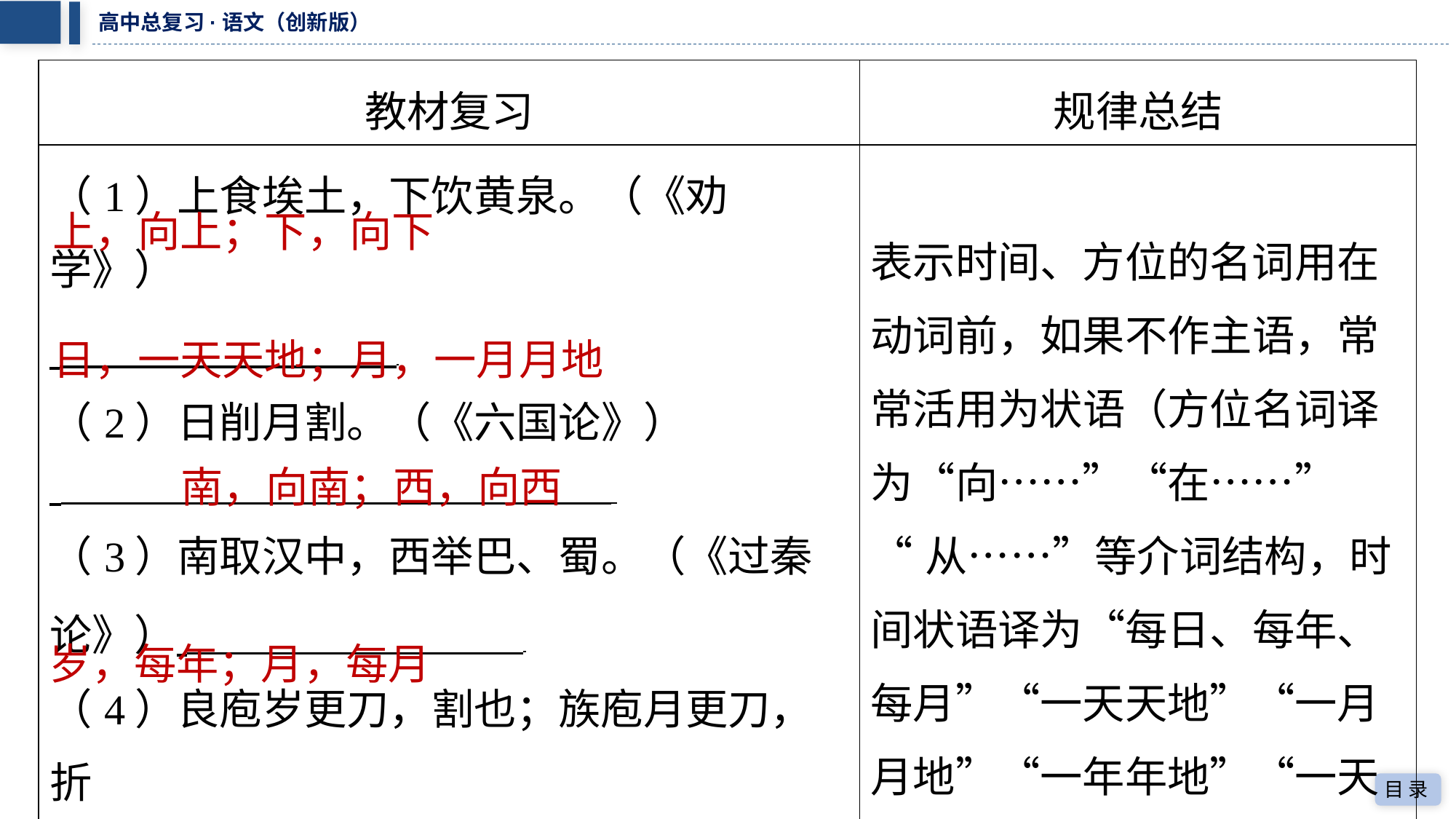

| 教材复习 | 规律总结 |
| --- | --- |
| （1）上食埃土，下饮黄泉。（《劝学》） ⁠ （2）日削月割。（《六国论》） ⁠ （3）南取汉中，西举巴、蜀。（《过秦 论》） ⁠ （4）良庖岁更刀，割也；族庖月更刀，折 也。（《庖丁解牛》） ⁠ | 表示时间、方位的名词用在 动词前，如果不作主语，常 常活用为状语（方位名词译 为“向……”“在……” “从……”等介词结构，时间状语译为“每日、每年、每月”“一天天地”“一月月地”“一年年地”“一天比一天”等） |
上，向上；下，向下
日，一天天地；月，一月月地
南，向南；西，向西
岁，每年；月，每月